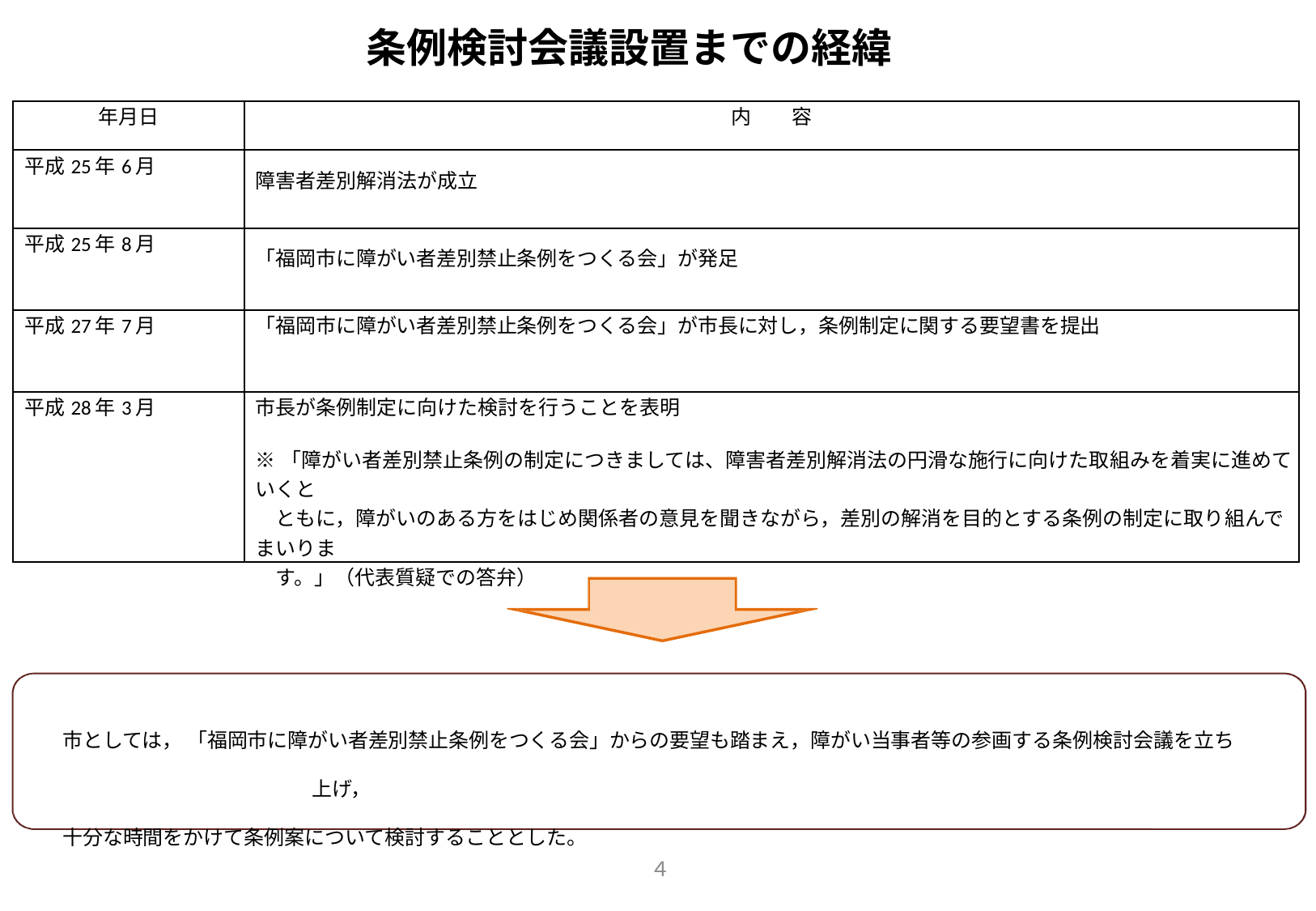

条例検討会議設置までの経緯
| 年月日 | 内 容 |
| --- | --- |
| 平成25年6月 | 障害者差別解消法が成立 |
| 平成25年8月 | 「福岡市に障がい者差別禁止条例をつくる会」が発足 |
| 平成27年7月 | 「福岡市に障がい者差別禁止条例をつくる会」が市長に対し，条例制定に関する要望書を提出 |
| 平成28年3月 | 市長が条例制定に向けた検討を行うことを表明 ※「障がい者差別禁止条例の制定につきましては、障害者差別解消法の円滑な施行に向けた取組みを着実に進めていくと　　 　ともに，障がいのある方をはじめ関係者の意見を聞きながら，差別の解消を目的とする条例の制定に取り組んでまいりま　 　す。」（代表質疑での答弁） |

市としては， 「福岡市に障がい者差別禁止条例をつくる会」からの要望も踏まえ，障がい当事者等の参画する条例検討会議を立ち上げ，
十分な時間をかけて条例案について検討することとした。
４